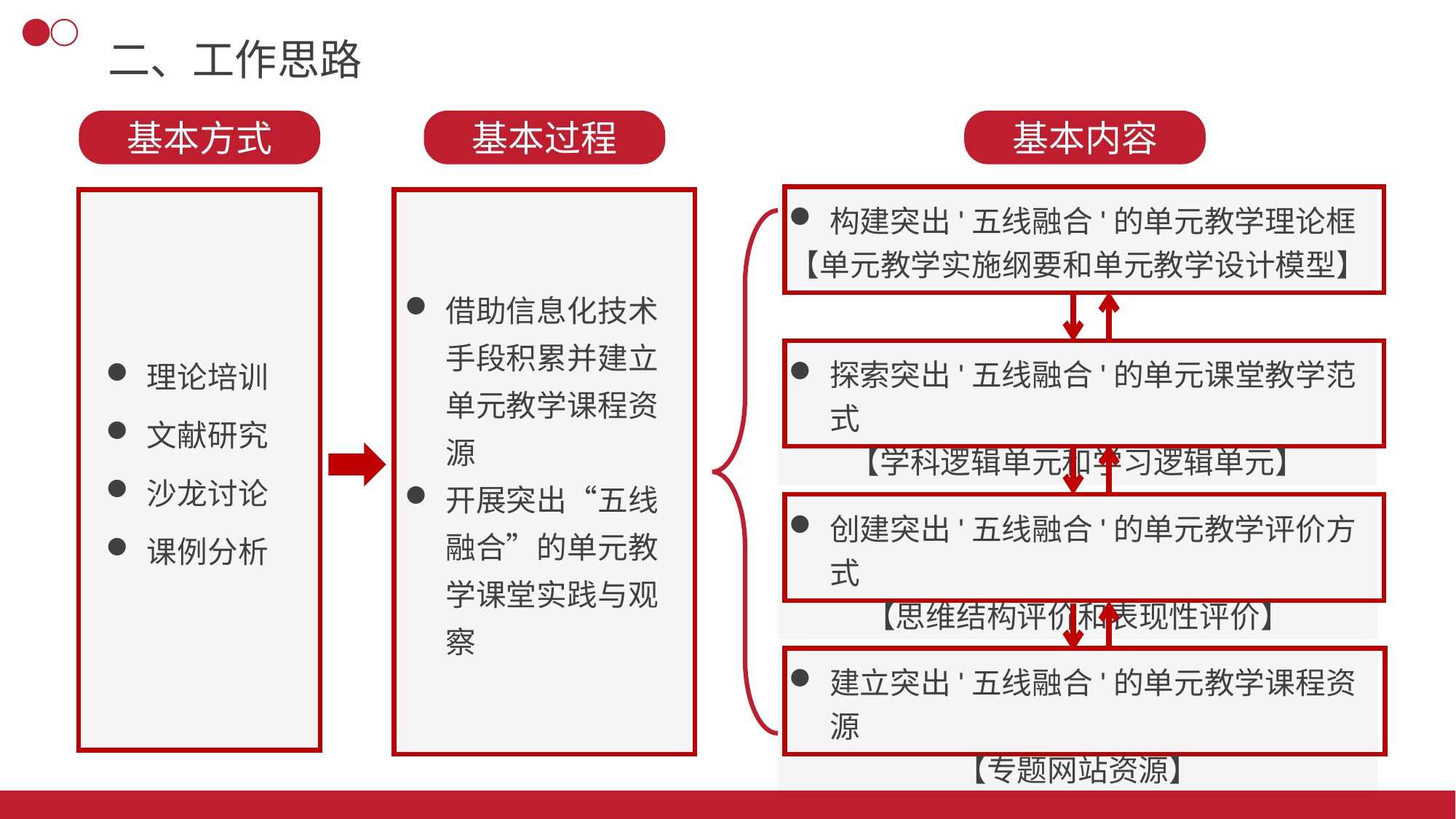

二、工作思路
基本方式
基本过程
基本内容

构建突出'五线融合'的单元教学理论框
【单元教学实施纲要和单元教学设计模型】

理论培训
文献研究
沙龙讨论
课例分析

借助信息化技术手段积累并建立单元教学课程资源
开展突出“五线融合”的单元教学课堂实践与观察

探索突出'五线融合'的单元课堂教学范式
【学科逻辑单元和学习逻辑单元】

创建突出'五线融合'的单元教学评价方式
【思维结构评价和表现性评价】

建立突出'五线融合'的单元教学课程资源
【专题网站资源】